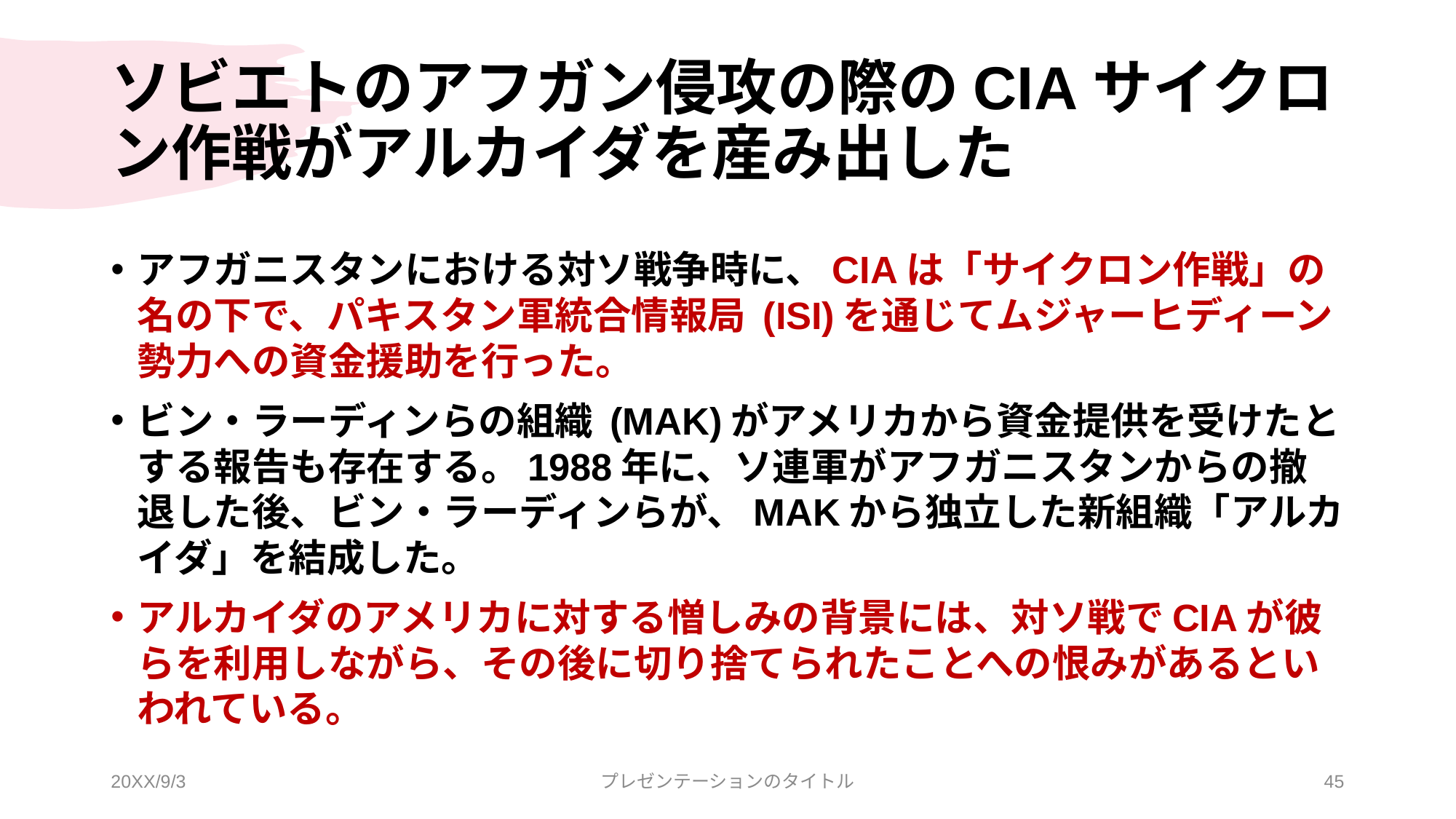

# ソビエトのアフガン侵攻の際のCIAサイクロン作戦がアルカイダを産み出した
アフガニスタンにおける対ソ戦争時に、CIAは「サイクロン作戦」の名の下で、パキスタン軍統合情報局 (ISI)を通じてムジャーヒディーン勢力への資金援助を行った。
ビン・ラーディンらの組織 (MAK)がアメリカから資金提供を受けたとする報告も存在する。1988年に、ソ連軍がアフガニスタンからの撤退した後、ビン・ラーディンらが、MAKから独立した新組織「アルカイダ」を結成した。
アルカイダのアメリカに対する憎しみの背景には、対ソ戦でCIAが彼らを利用しながら、その後に切り捨てられたことへの恨みがあるといわれている。
20XX/9/3
プレゼンテーションのタイトル
45